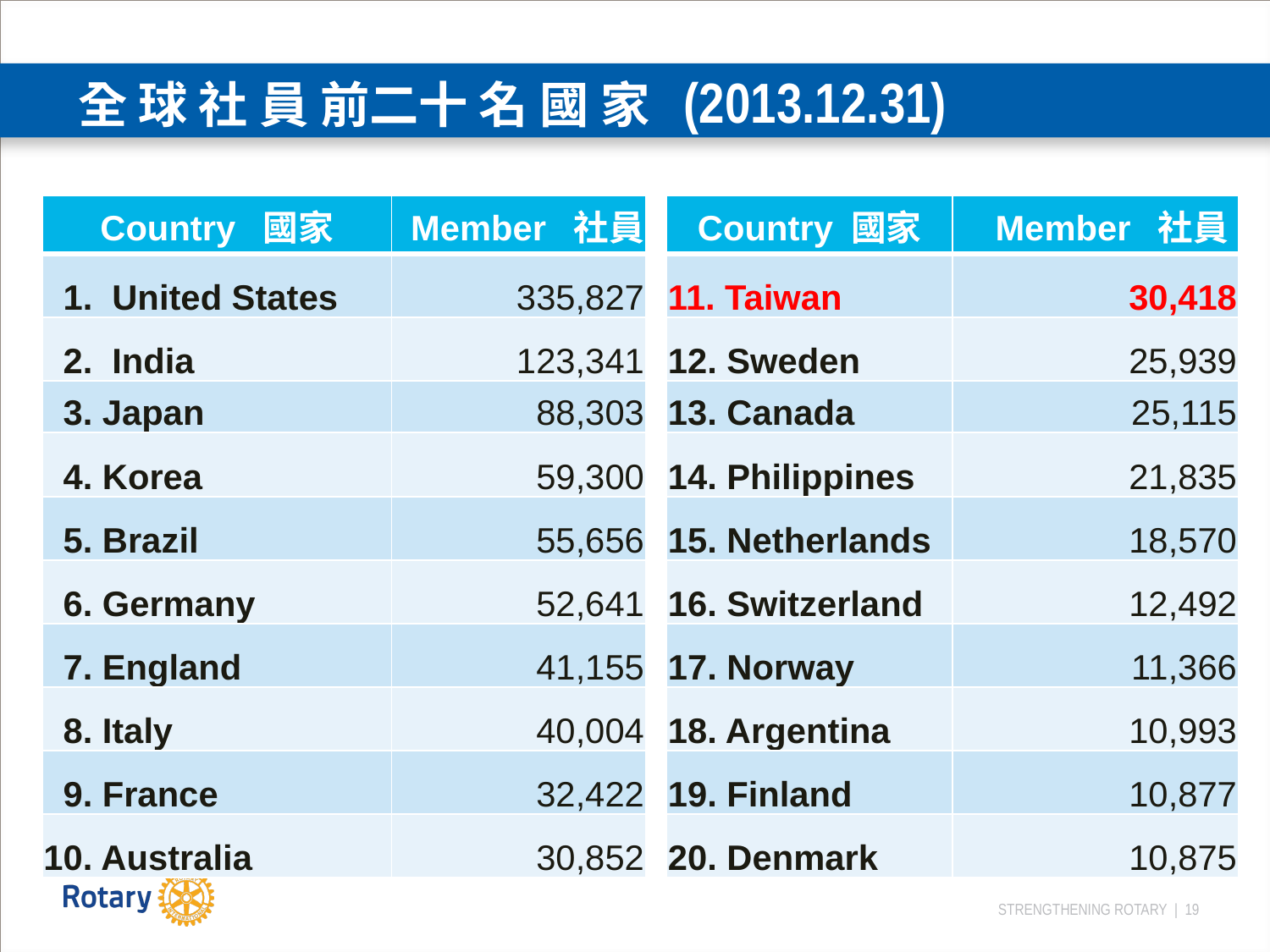

全 球 社 員 前二十 名 國 家  (2013.12.31)
| Country 國家 | Member 社員 |
| --- | --- |
| 1. United States | 335,827 |
| 2. India | 123,341 |
| 3. Japan | 88,303 |
| 4. Korea | 59,300 |
| 5. Brazil | 55,656 |
| 6. Germany | 52,641 |
| 7. England | 41,155 |
| 8. Italy | 40,004 |
| 9. France | 32,422 |
| 10. Australia | 30,852 |
| Country 國家 | Member 社員 |
| --- | --- |
| 11. Taiwan | 30,418 |
| 12. Sweden | 25,939 |
| 13. Canada | 25,115 |
| 14. Philippines | 21,835 |
| 15. Netherlands | 18,570 |
| 16. Switzerland | 12,492 |
| 17. Norway | 11,366 |
| 18. Argentina | 10,993 |
| 19. Finland | 10,877 |
| 20. Denmark | 10,875 |